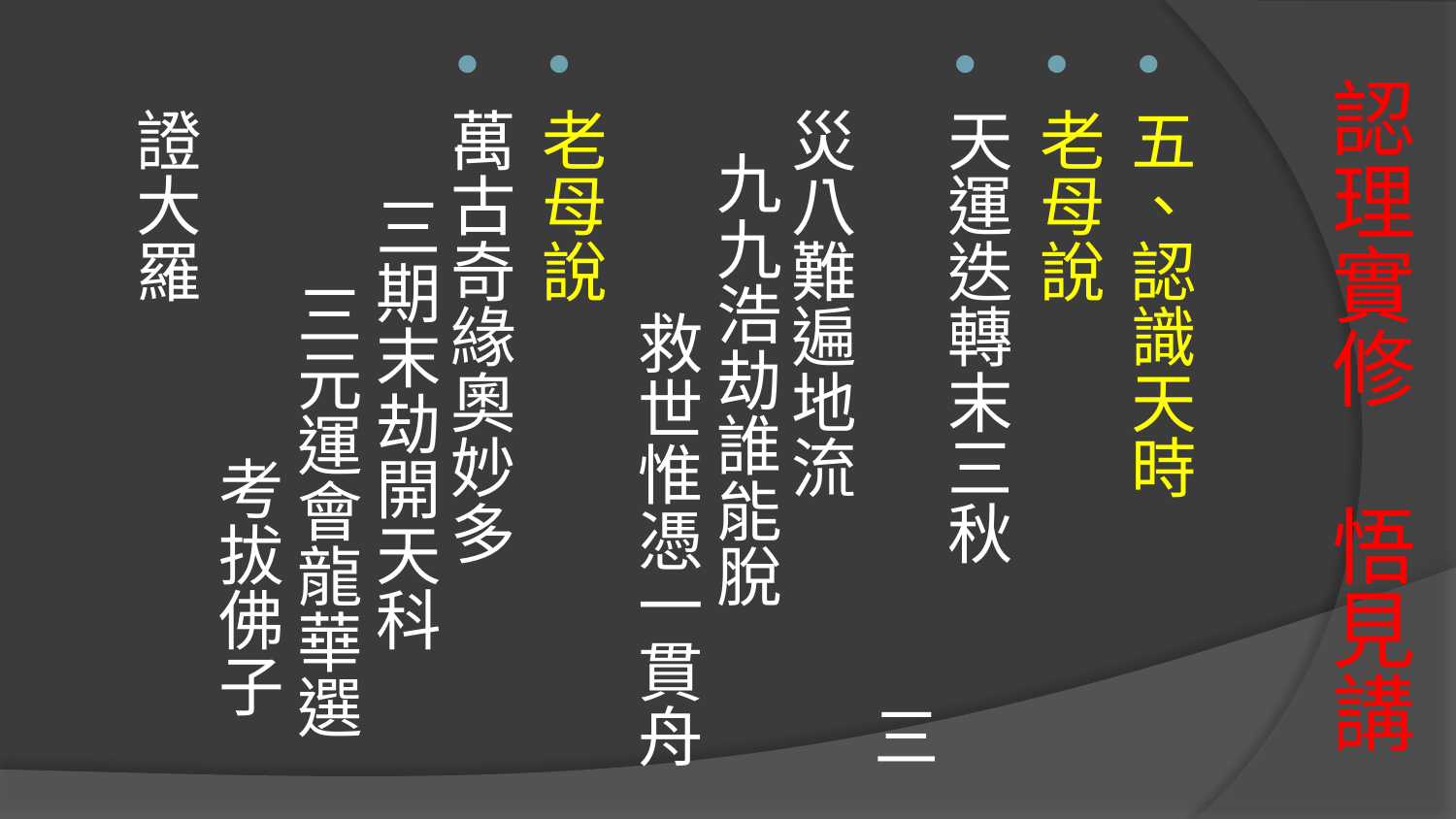

五、認識天時
老母說
天運迭轉末三秋                                                        三災八難遍地流                      九九浩劫誰能脫                          救世惟憑一貫舟
老母說
萬古奇緣奧妙多                     三期末劫開天科                     三元運會龍華選                           考拔佛子證大羅

# 認理實修     悟見講